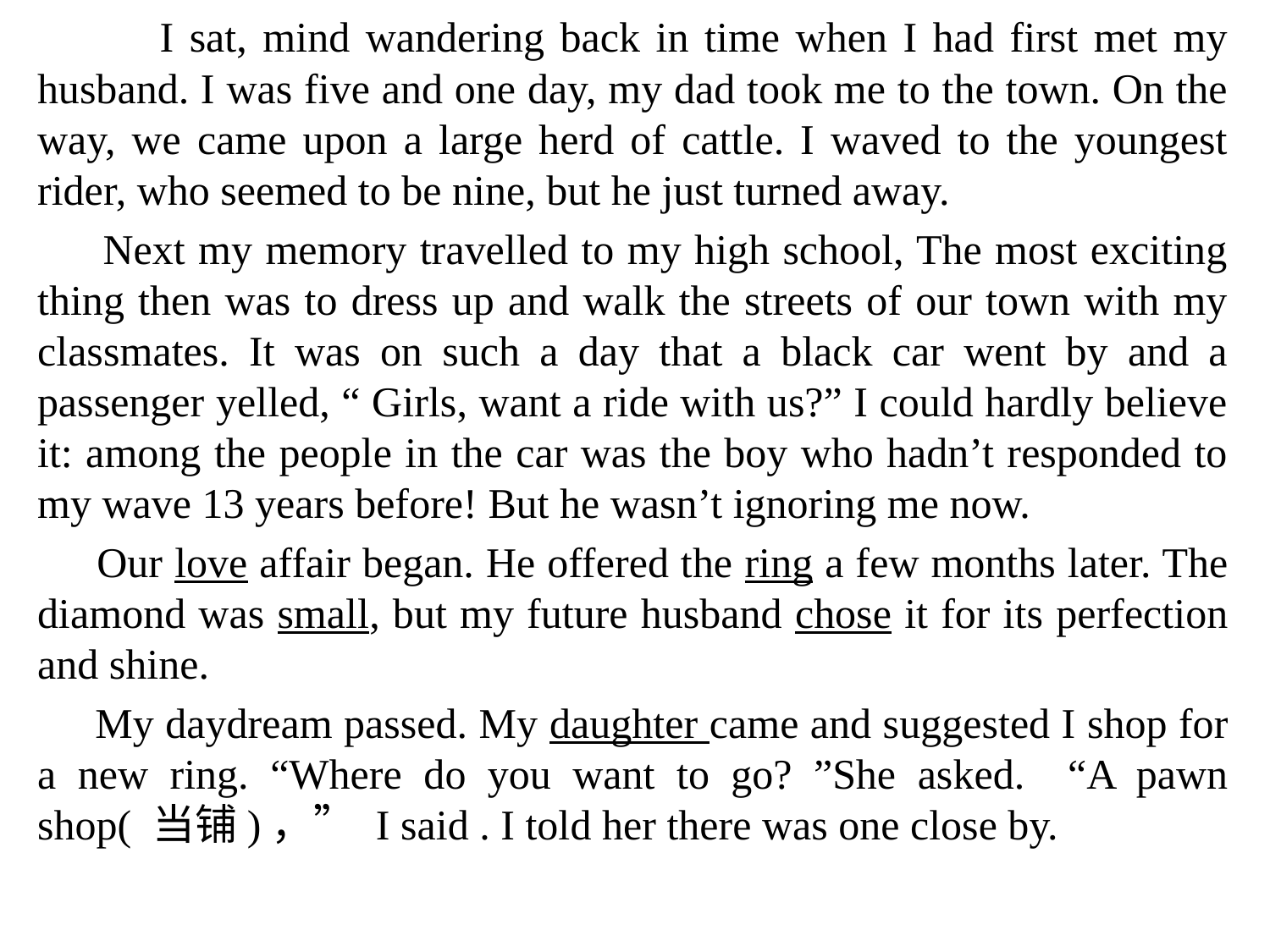

I sat, mind wandering back in time when I had first met my husband. I was five and one day, my dad took me to the town. On the way, we came upon a large herd of cattle. I waved to the youngest rider, who seemed to be nine, but he just turned away.
     Next my memory travelled to my high school, The most exciting thing then was to dress up and walk the streets of our town with my classmates. It was on such a day that a black car went by and a passenger yelled, “ Girls, want a ride with us?” I could hardly believe it: among the people in the car was the boy who hadn’t responded to my wave 13 years before! But he wasn’t ignoring me now.
     Our love affair began. He offered the ring a few months later. The diamond was small, but my future husband chose it for its perfection and shine.
     My daydream passed. My daughter came and suggested I shop for a new ring. “Where do you want to go? ”She asked.  “A pawn shop( 当铺)，” I said . I told her there was one close by.